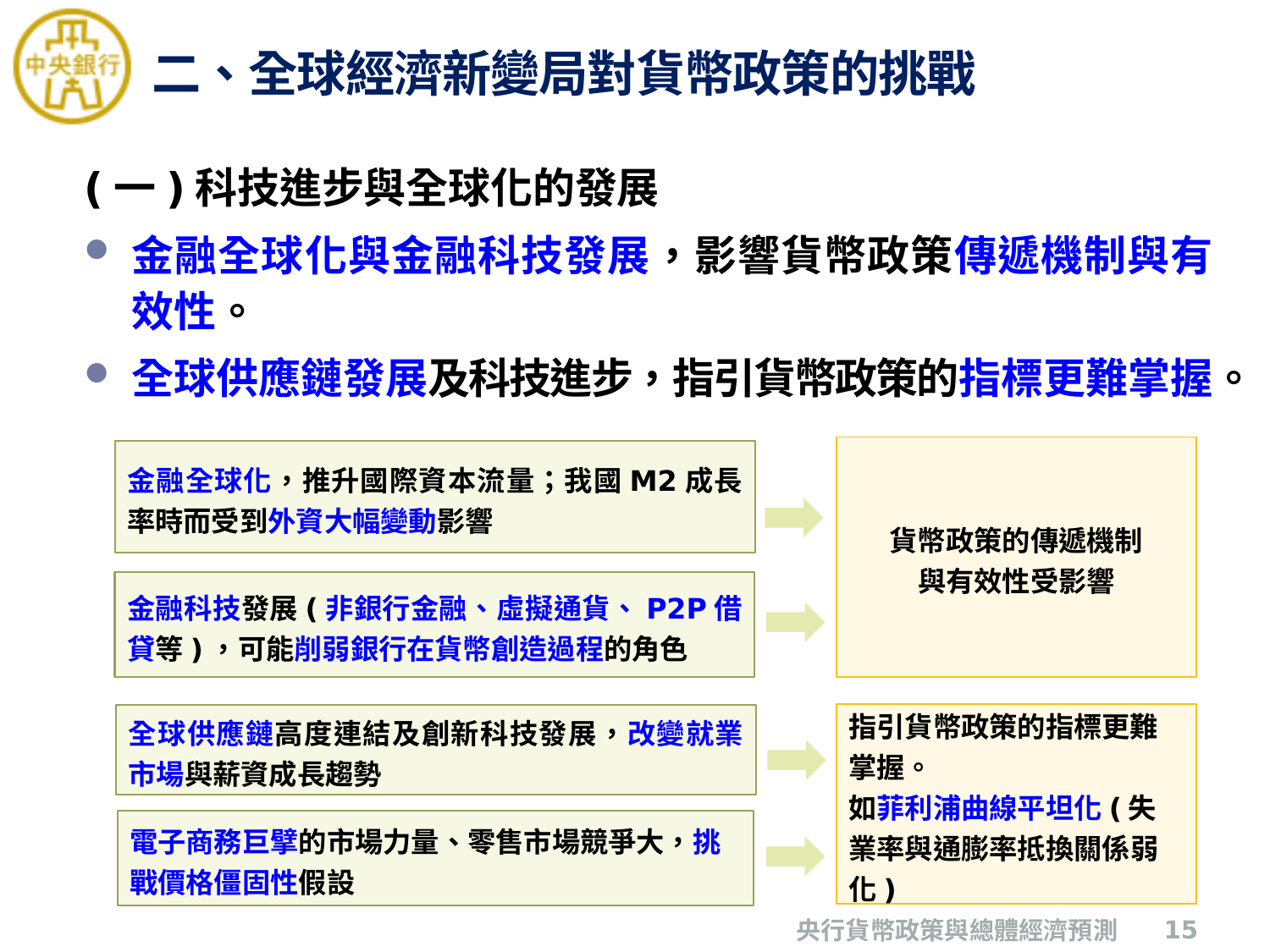

# 二、全球經濟新變局對貨幣政策的挑戰
(一)科技進步與全球化的發展
金融全球化與金融科技發展，影響貨幣政策傳遞機制與有效性。
全球供應鏈發展及科技進步，指引貨幣政策的指標更難掌握。

貨幣政策的傳遞機制
與有效性受影響
金融全球化，推升國際資本流量；我國M2成長率時而受到外資大幅變動影響

金融科技發展(非銀行金融、虛擬通貨、P2P借貸等)，可能削弱銀行在貨幣創造過程的角色

指引貨幣政策的指標更難掌握。
如菲利浦曲線平坦化(失業率與通膨率抵換關係弱化)
全球供應鏈高度連結及創新科技發展，改變就業市場與薪資成長趨勢

電子商務巨擘的市場力量、零售市場競爭大，挑戰價格僵固性假設

15
央行貨幣政策與總體經濟預測